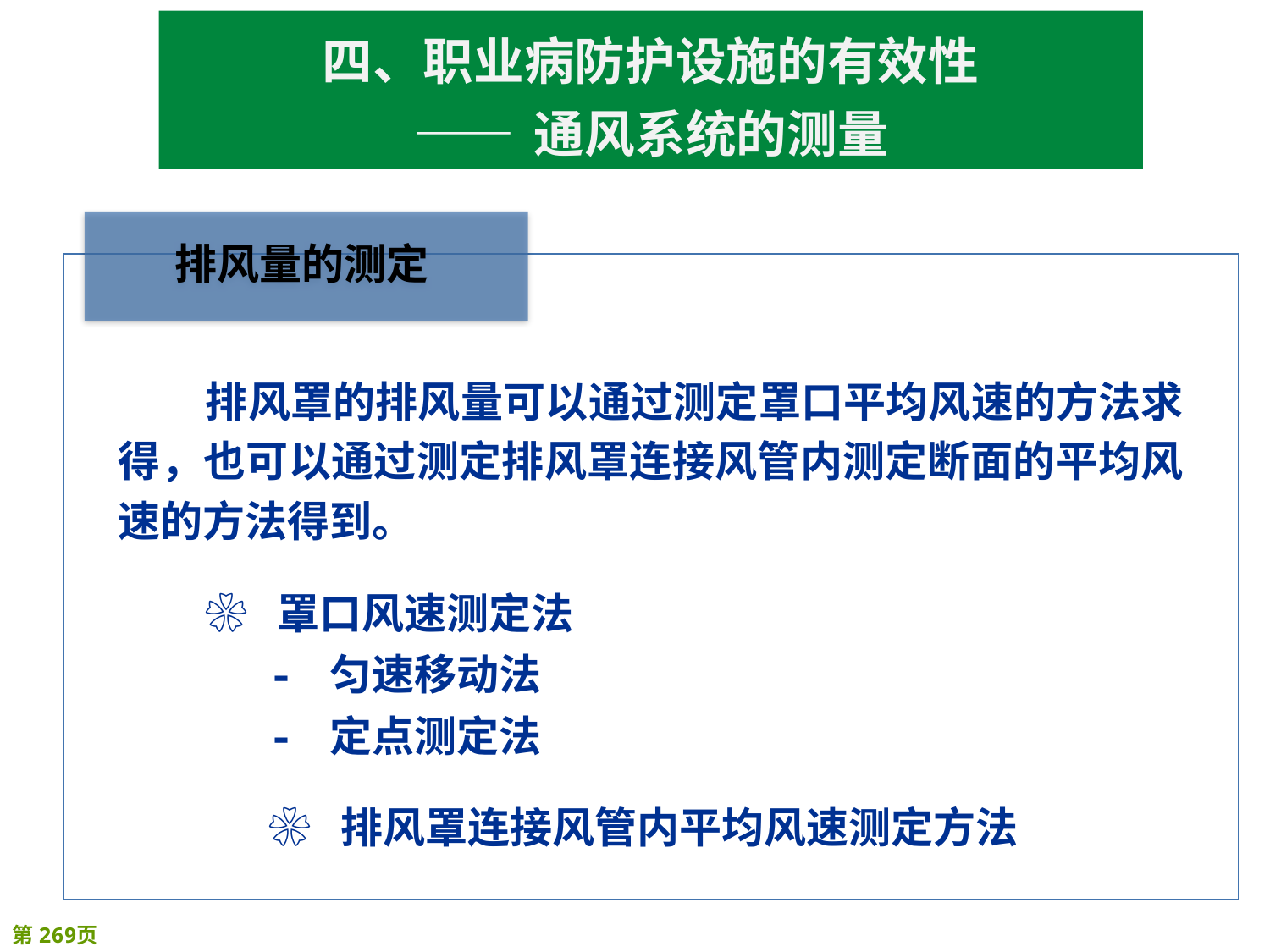

四、职业病防护设施的有效性
—— 通风系统的测量
排风量的测定

排风罩的排风量可以通过测定罩口平均风速的方法求得，也可以通过测定排风罩连接风管内测定断面的平均风速的方法得到。
❀  罩口风速测定法
- 匀速移动法
- 定点测定法
❀  排风罩连接风管内平均风速测定方法